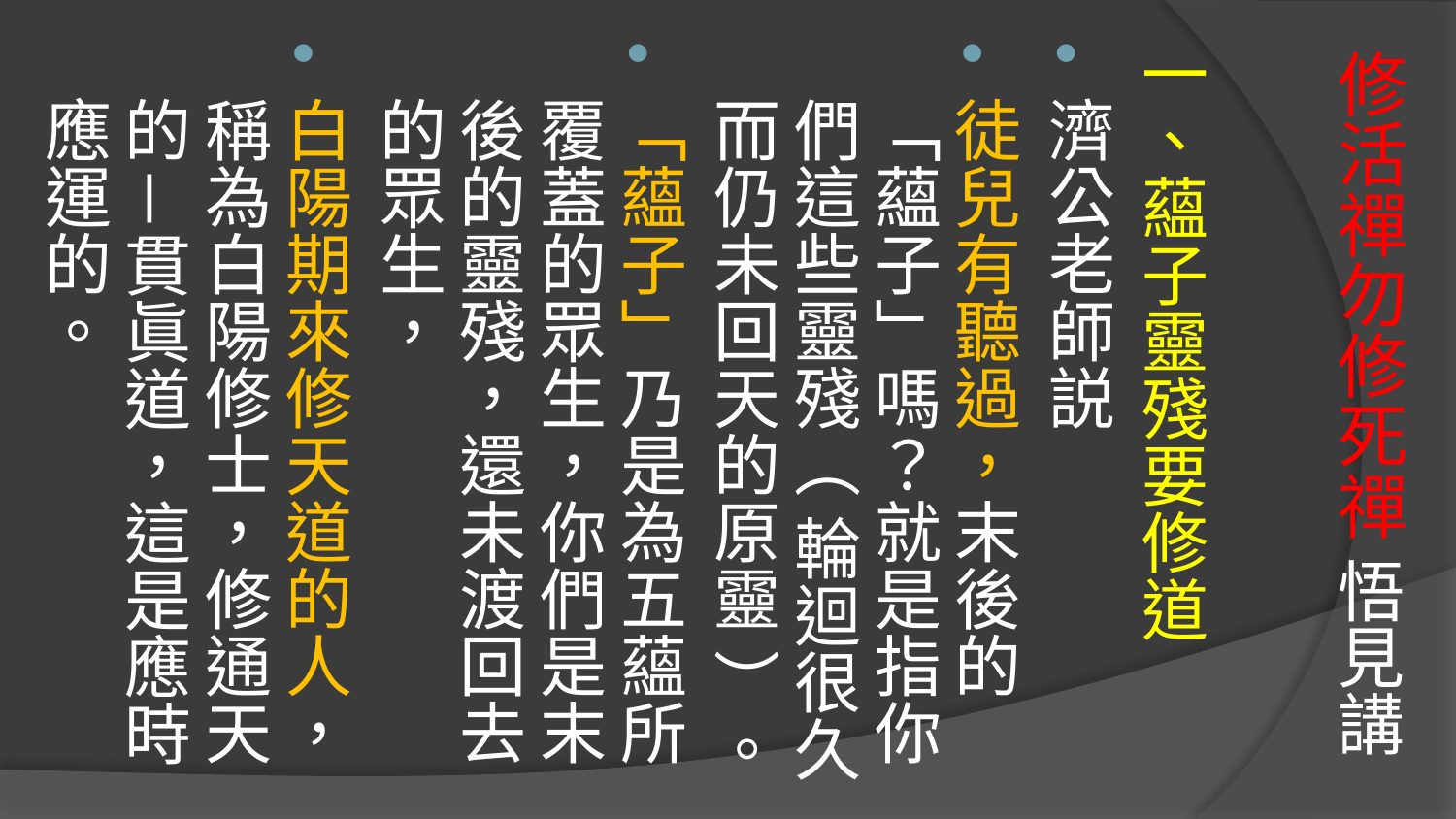

# 修活禪勿修死禪 悟見講
一、蘊子靈殘要修道
濟公老師説
徒兒有聽過，末後的「蘊子」嗎？就是指你們這些靈殘（ 輪迴很久而仍未回天的原靈 ）。
「蘊子」乃是為五蘊所覆蓋的眾生，你們是末後的靈殘，還未渡回去的眾生，
白陽期來修天道的人，稱為白陽修士，修通天的－貫眞道，這是應時應運的。